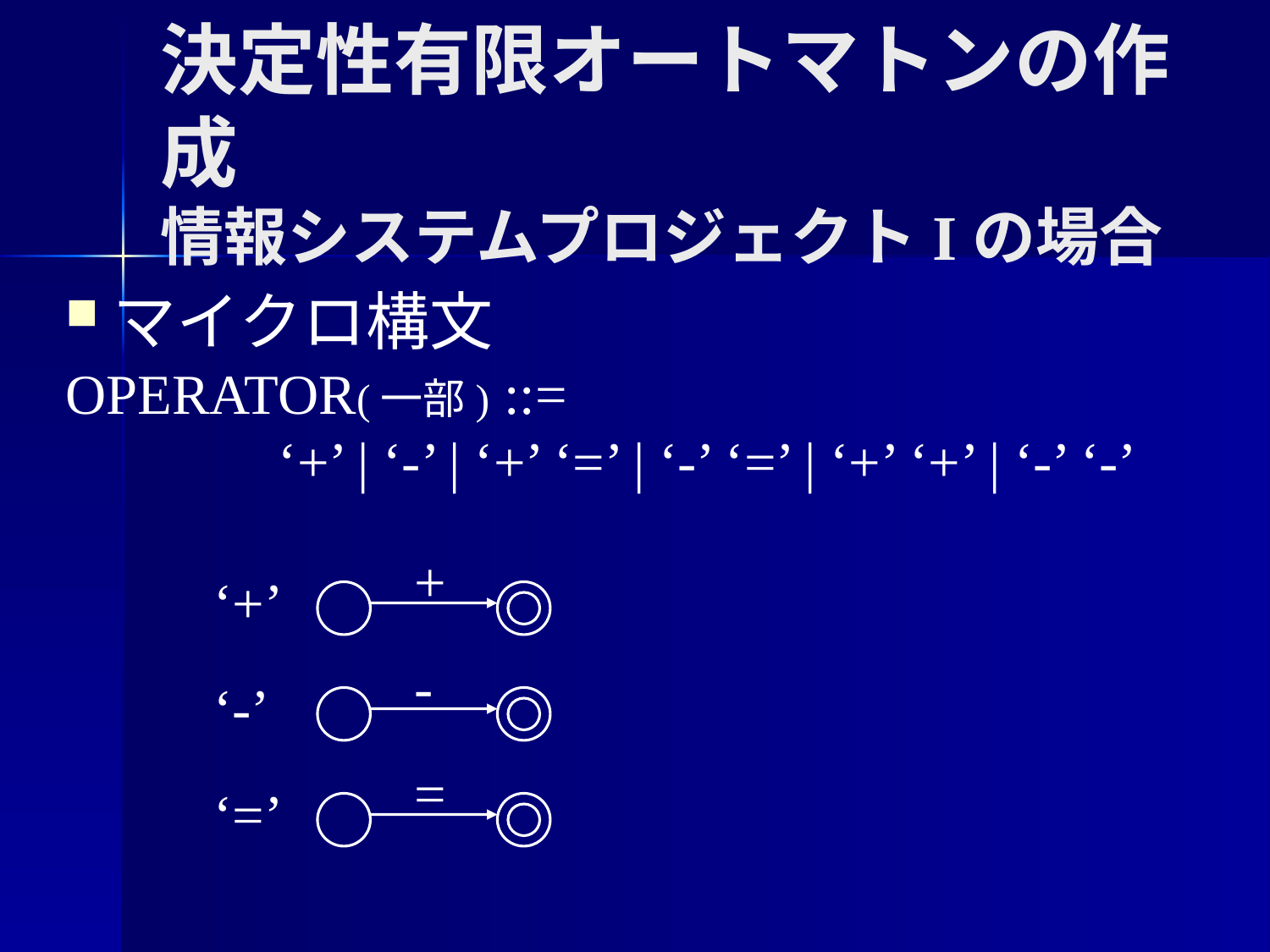

# 決定性有限オートマトンの作成 情報システムプロジェクトIの場合
マイクロ構文
OPERATOR(一部) ::=
               ‘+’ | ‘-’ | ‘+’ ‘=’ | ‘-’ ‘=’ | ‘+’ ‘+’ | ‘-’ ‘-’
+

‘+’
-

‘-’
=

‘=’